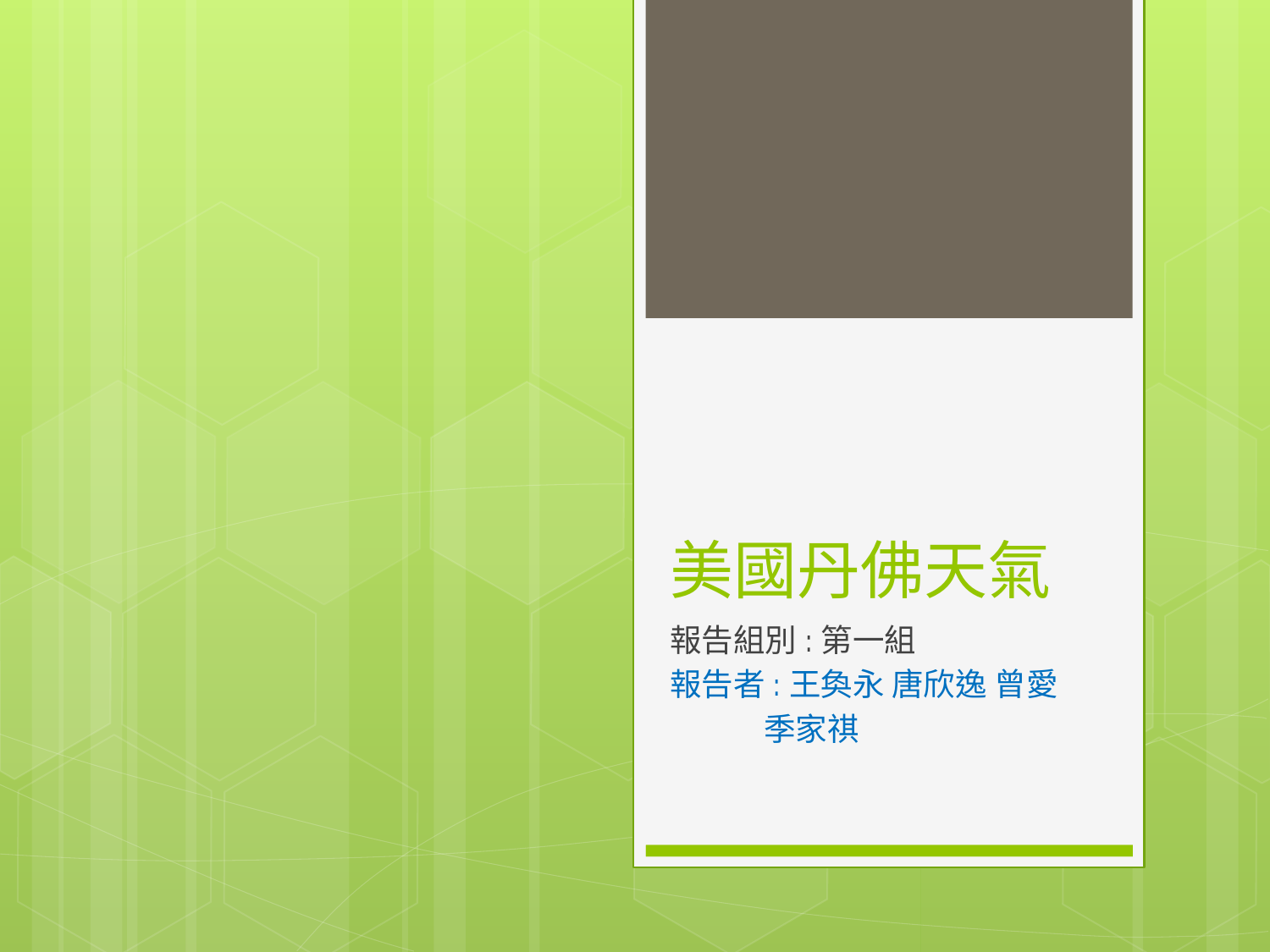

# 美國丹佛天氣
報告組別:第一組
報告者:王奐永 唐欣逸 曾愛
            季家祺